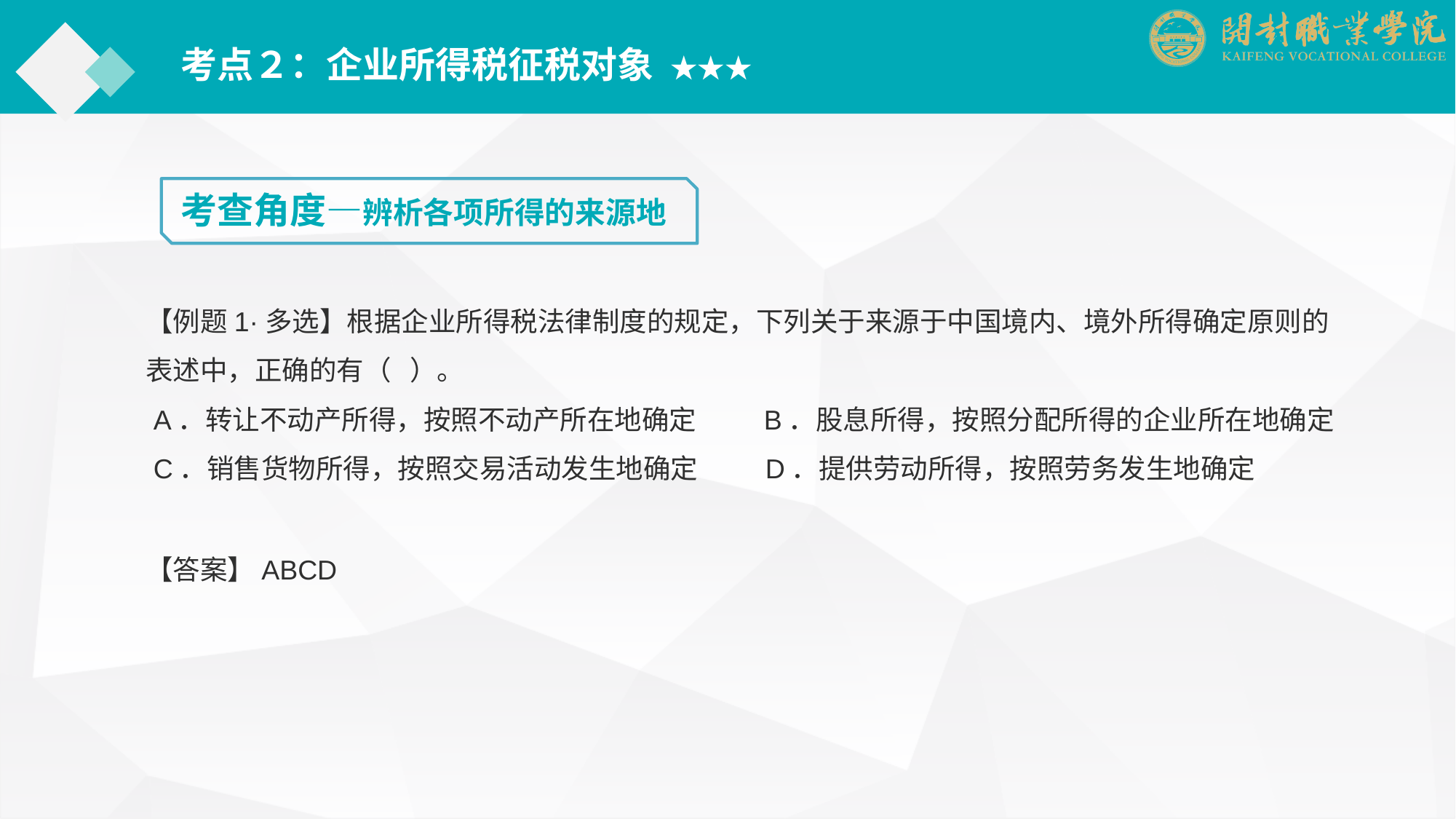

考点２：企业所得税征税对象  ★★★

考查角度—辨析各项所得的来源地
【例题1·多选】根据企业所得税法律制度的规定，下列关于来源于中国境内、境外所得确定原则的表述中，正确的有（   ）。
 A．转让不动产所得，按照不动产所在地确定　　 B．股息所得，按照分配所得的企业所在地确定
 C．销售货物所得，按照交易活动发生地确定　 　D．提供劳动所得，按照劳务发生地确定
【答案】ABCD